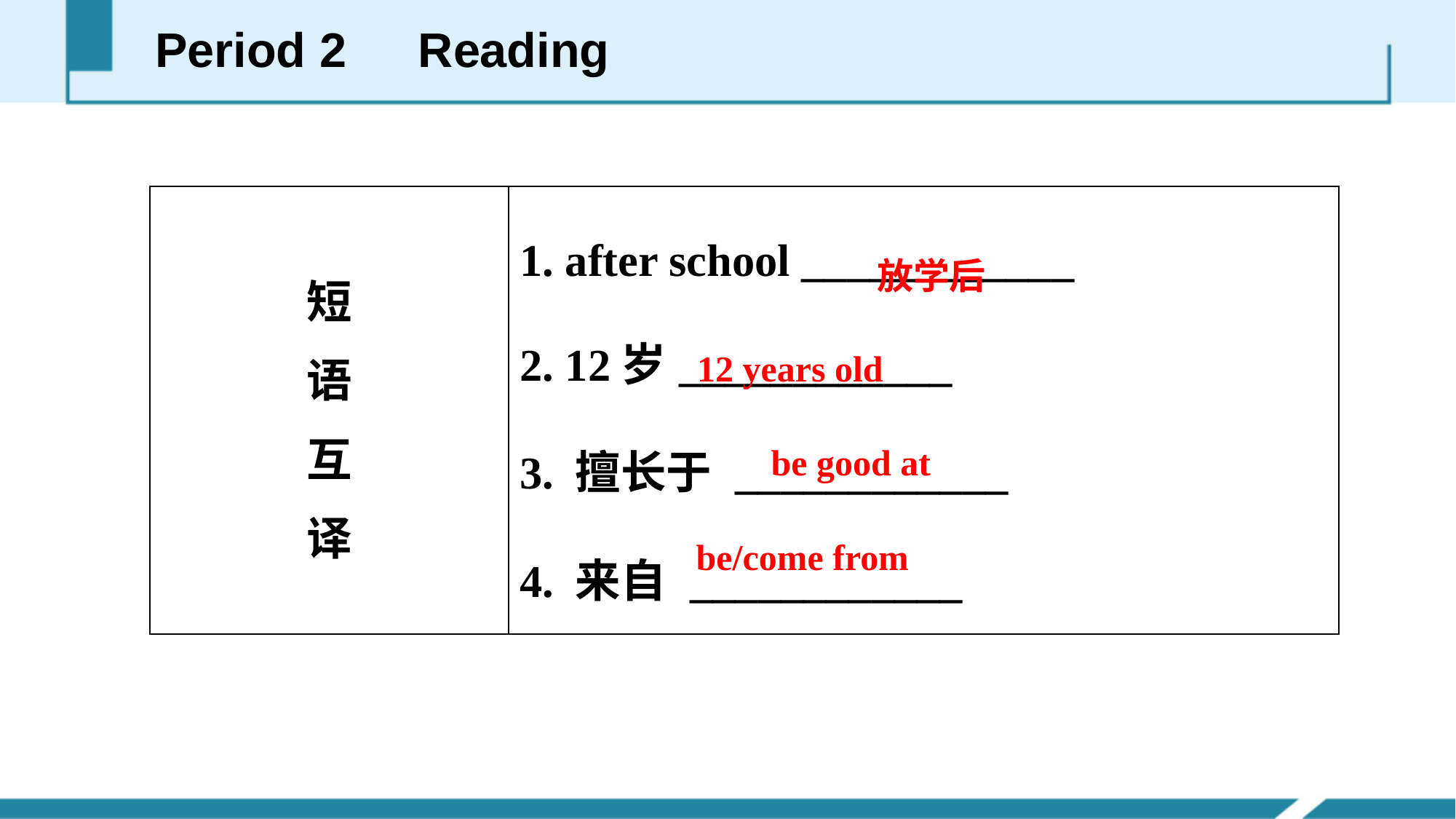

Period 2　Reading
| 短 语 互 译 | 1. after school \_\_\_\_\_\_\_\_\_\_\_\_ 2. 12岁\_\_\_\_\_\_\_\_\_\_\_\_ 3. 擅长于 \_\_\_\_\_\_\_\_\_\_\_\_ 4. 来自 \_\_\_\_\_\_\_\_\_\_\_\_ |
| --- | --- |
放学后
12 years old

be good at
be/come from